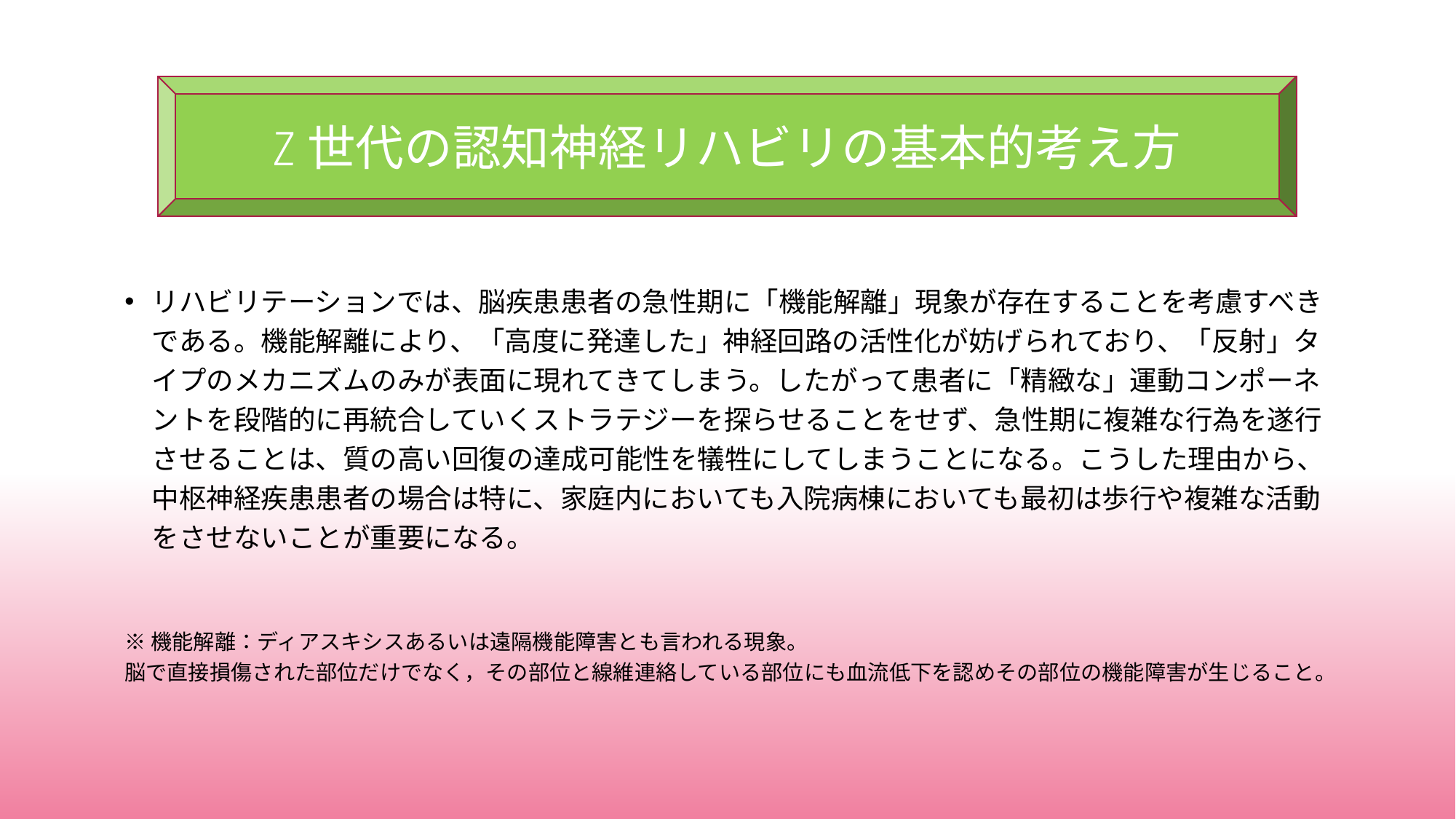

Z世代の認知神経リハビリの基本的考え方
リハビリテーションでは、脳疾患患者の急性期に「機能解離」現象が存在することを考慮すべきである。機能解離により、「高度に発達した」神経回路の活性化が妨げられており、「反射」タイプのメカニズムのみが表面に現れてきてしまう。したがって患者に「精緻な」運動コンポーネントを段階的に再統合していくストラテジーを探らせることをせず、急性期に複雑な行為を遂行させることは、質の高い回復の達成可能性を犠牲にしてしまうことになる。こうした理由から、中枢神経疾患患者の場合は特に、家庭内においても入院病棟においても最初は歩行や複雑な活動をさせないことが重要になる。

※機能解離：ディアスキシスあるいは遠隔機能障害とも言われる現象。
脳で直接損傷された部位だけでなく，その部位と線維連絡している部位にも血流低下を認めその部位の機能障害が生じること。